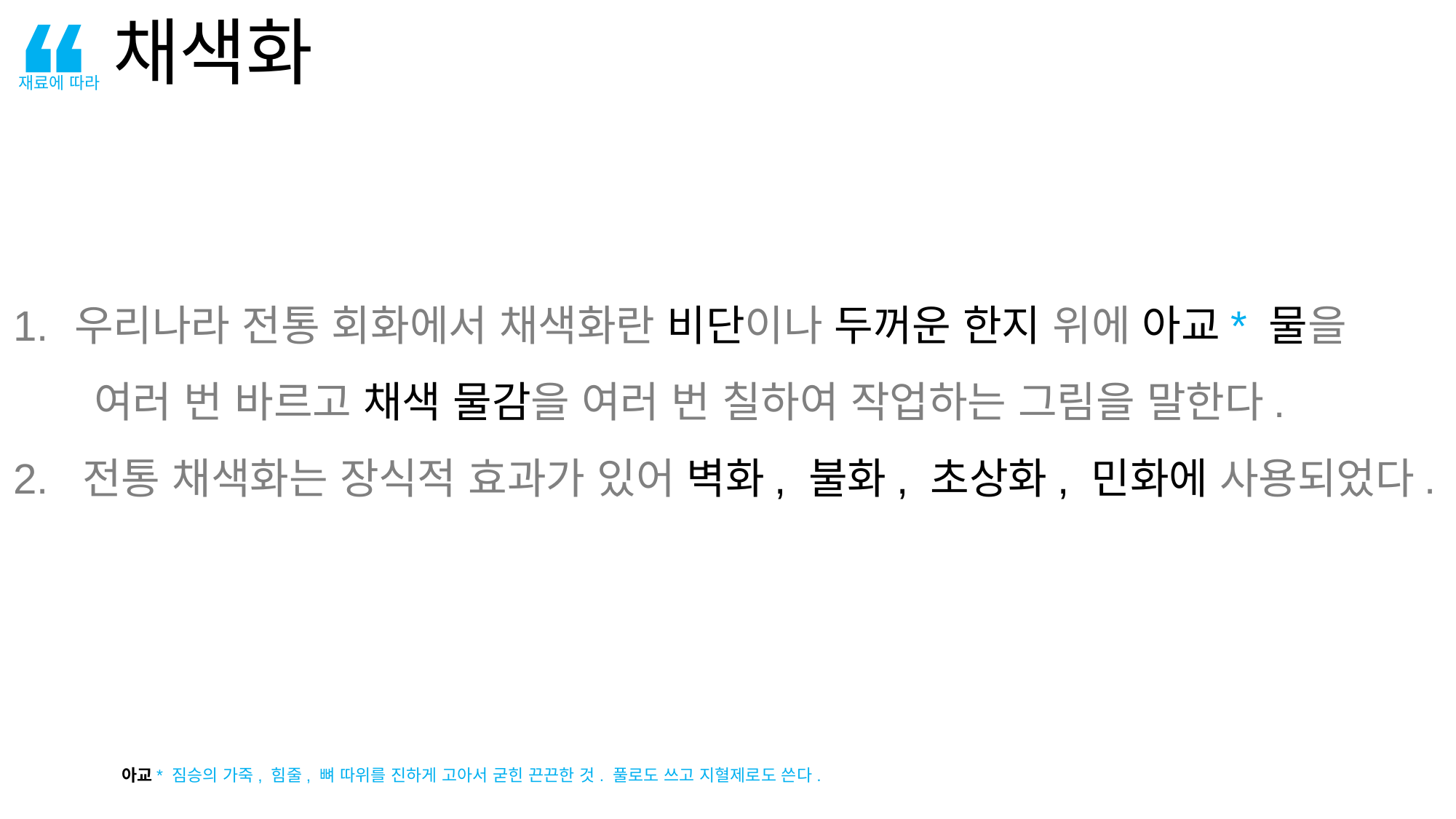

“
채색화
재료에 따라
우리나라 전통 회화에서 채색화란 비단이나 두꺼운 한지 위에 아교* 물을
      여러 번 바르고 채색 물감을 여러 번 칠하여 작업하는 그림을 말한다.
2.  전통 채색화는 장식적 효과가 있어 벽화, 불화, 초상화, 민화에 사용되었다.
아교* 짐승의 가죽, 힘줄, 뼈 따위를 진하게 고아서 굳힌 끈끈한 것. 풀로도 쓰고 지혈제로도 쓴다.